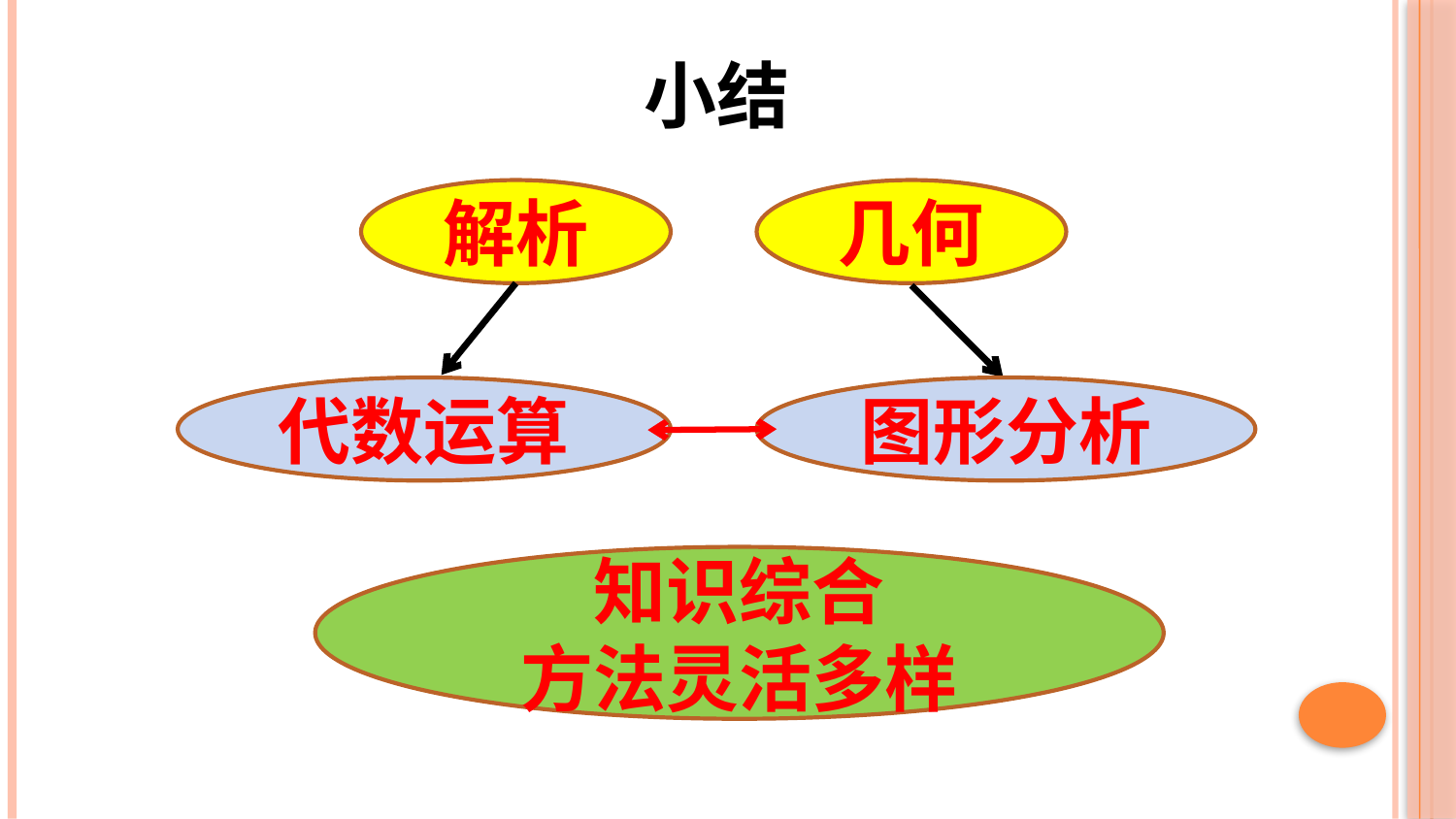

小结
解析
几何
代数运算
图形分析
知识综合
方法灵活多样